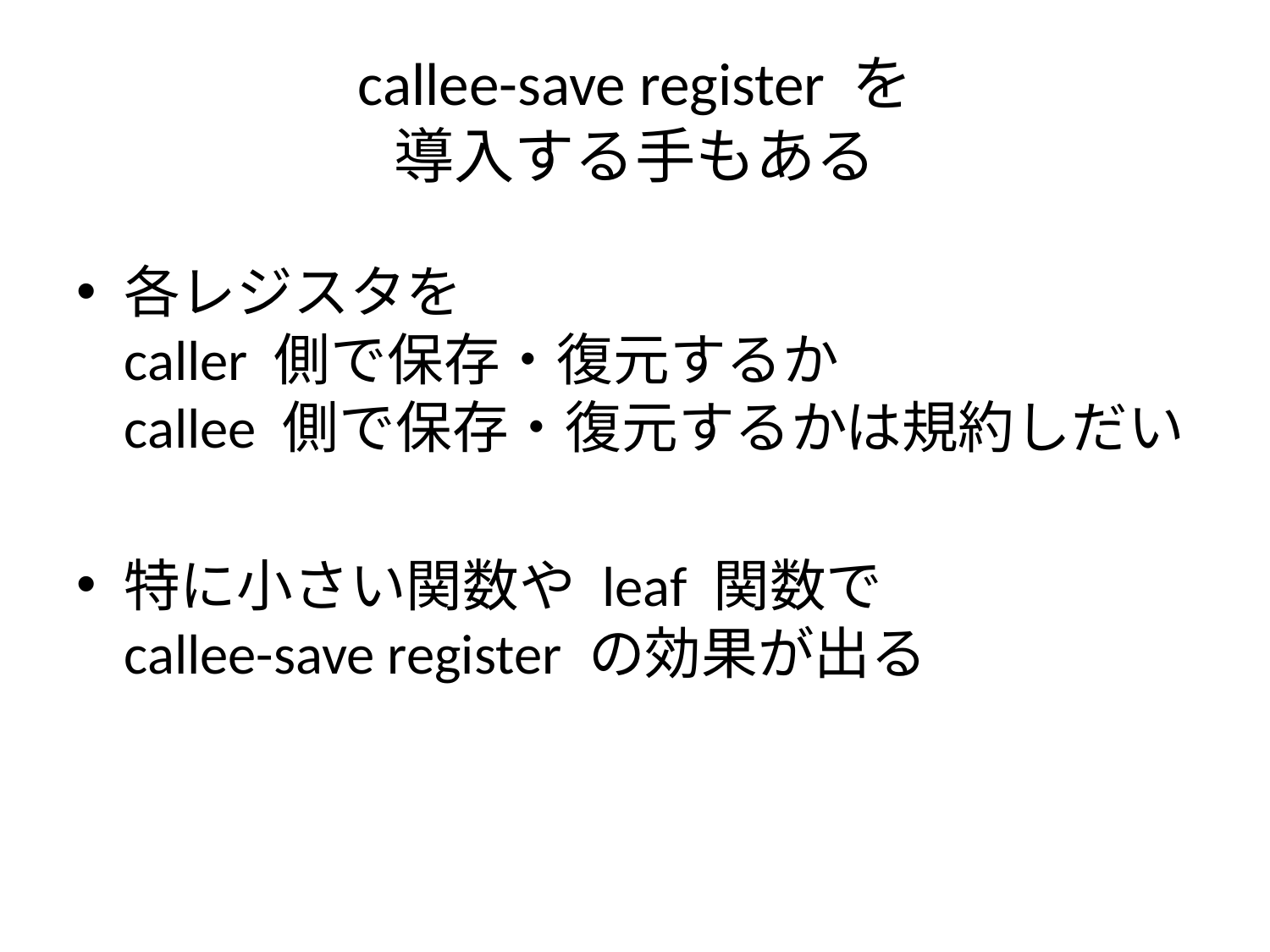

# callee-save register を 導入する手もある
各レジスタを
caller 側で保存・復元するか
callee 側で保存・復元するかは規約しだい

特に小さい関数や leaf 関数で
callee-save register の効果が出る